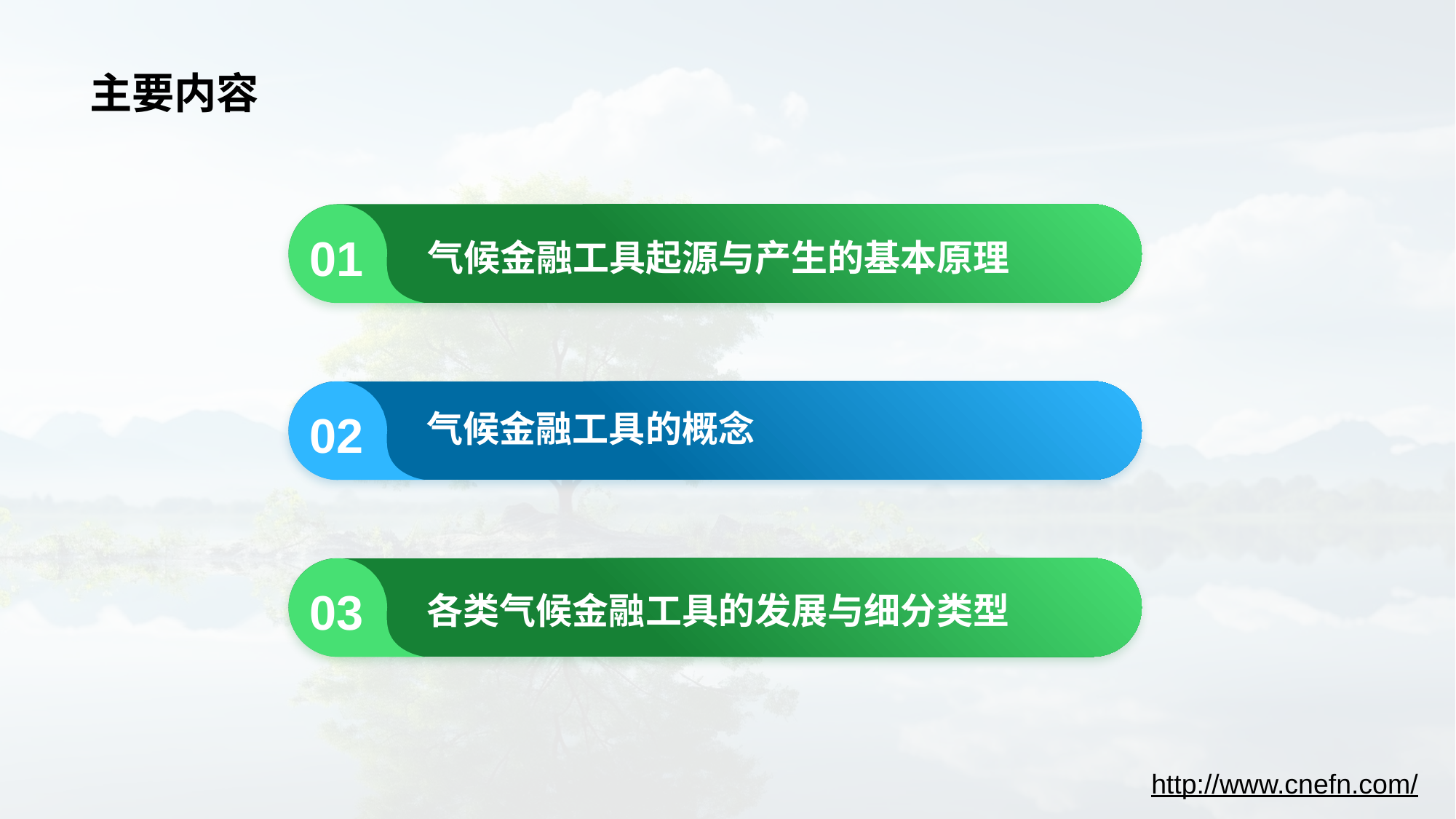

# 主要内容

01
气候金融工具起源与产生的基本原理

02
气候金融工具的概念

03
各类气候金融工具的发展与细分类型